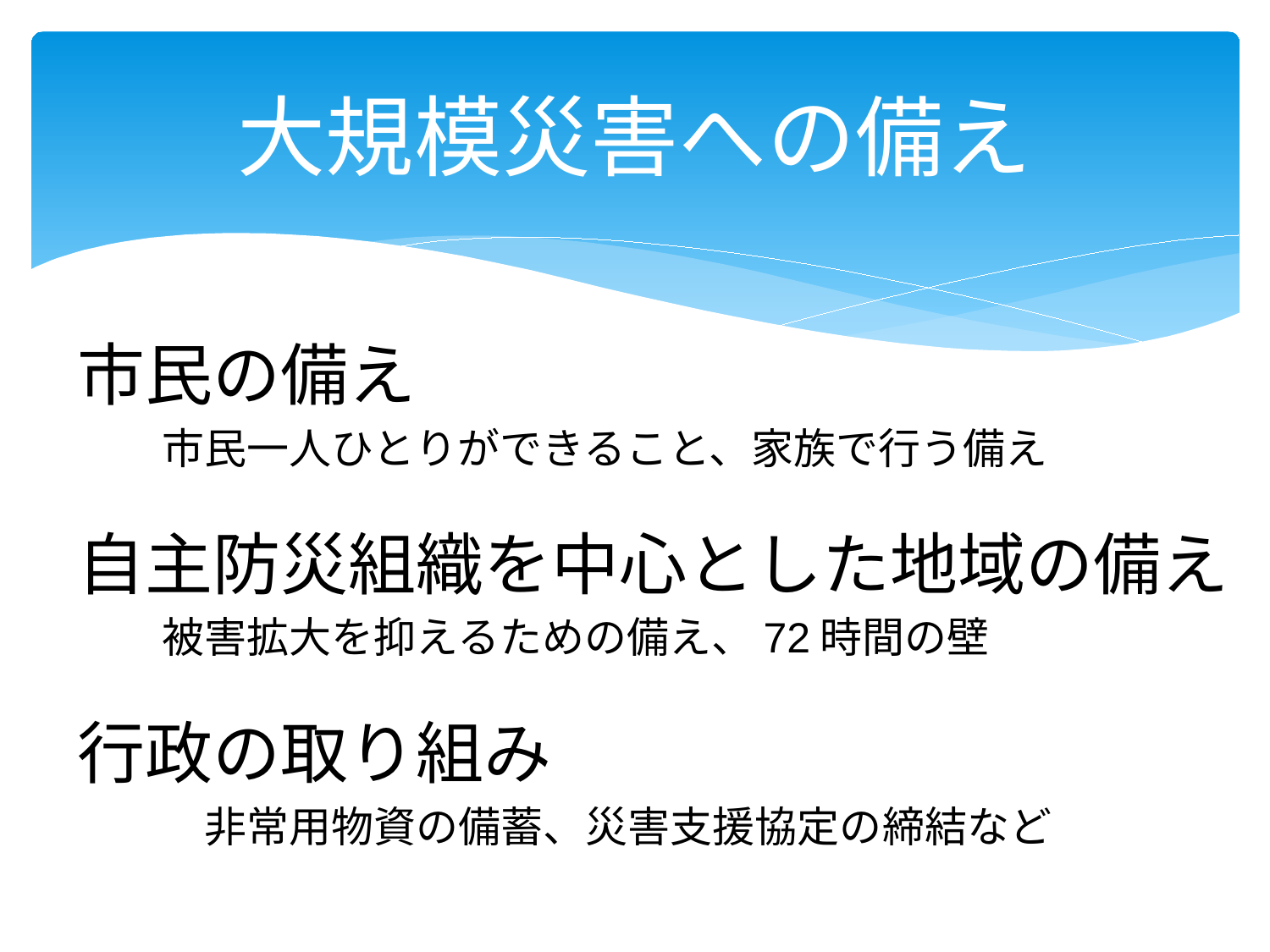

# 大規模災害への備え
市民の備え
　　市民一人ひとりができること、家族で行う備え

自主防災組織を中心とした地域の備え
　　被害拡大を抑えるための備え、72時間の壁

行政の取り組み
　　　非常用物資の備蓄、災害支援協定の締結など